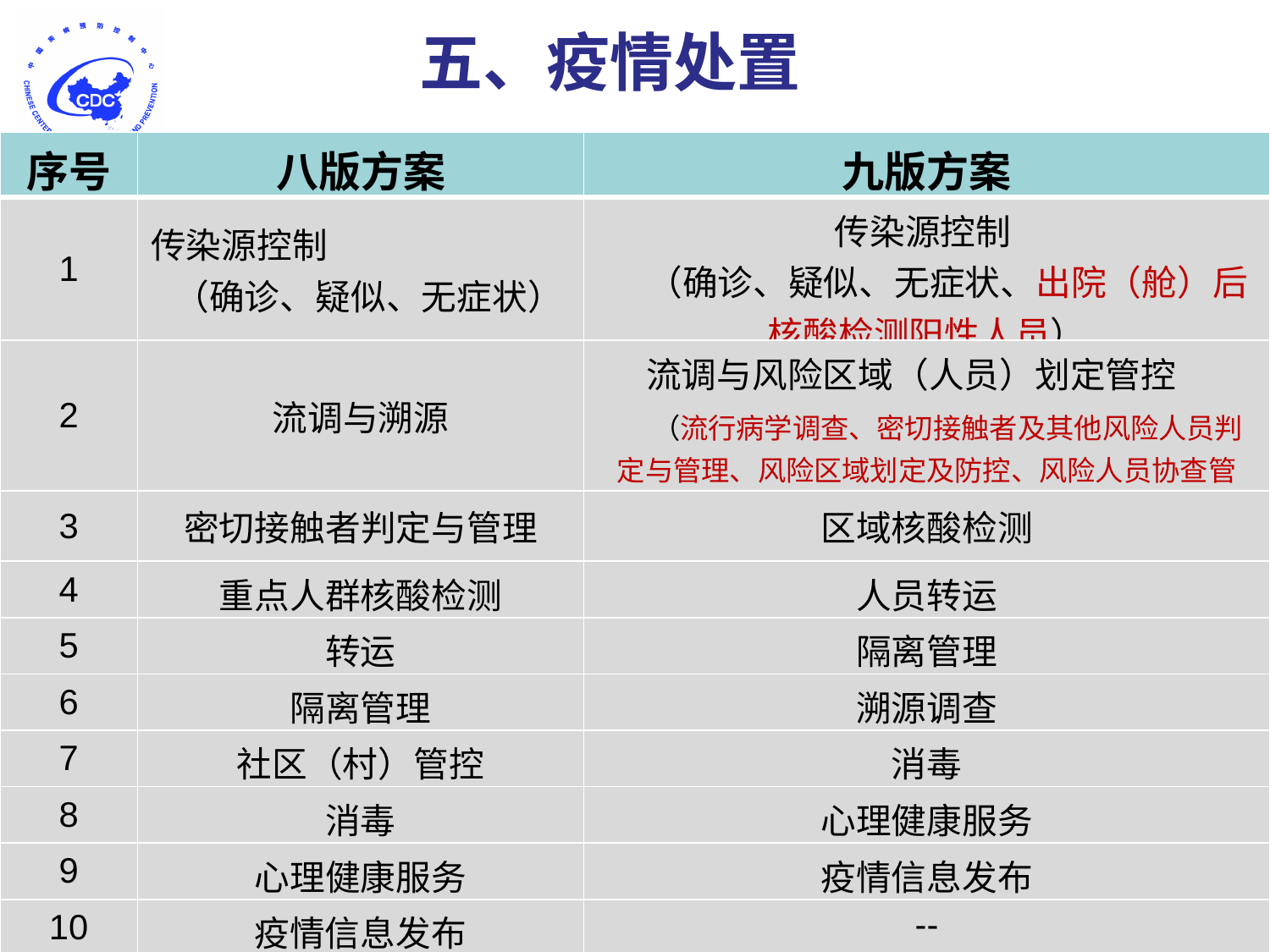

五、疫情处置
| 序号 | 八版方案 | 九版方案 |
| --- | --- | --- |
| 1 | 传染源控制 （确诊、疑似、无症状） | 传染源控制 （确诊、疑似、无症状、出院（舱）后核酸检测阳性人员） |
| 2 | 流调与溯源 | 流调与风险区域（人员）划定管控 （流行病学调查、密切接触者及其他风险人员判定与管理、风险区域划定及防控、风险人员协查管控） |
| 3 | 密切接触者判定与管理 | 区域核酸检测 |
| 4 | 重点人群核酸检测 | 人员转运 |
| 5 | 转运 | 隔离管理 |
| 6 | 隔离管理 | 溯源调查 |
| 7 | 社区（村）管控 | 消毒 |
| 8 | 消毒 | 心理健康服务 |
| 9 | 心理健康服务 | 疫情信息发布 |
| 10 | 疫情信息发布 | -- |